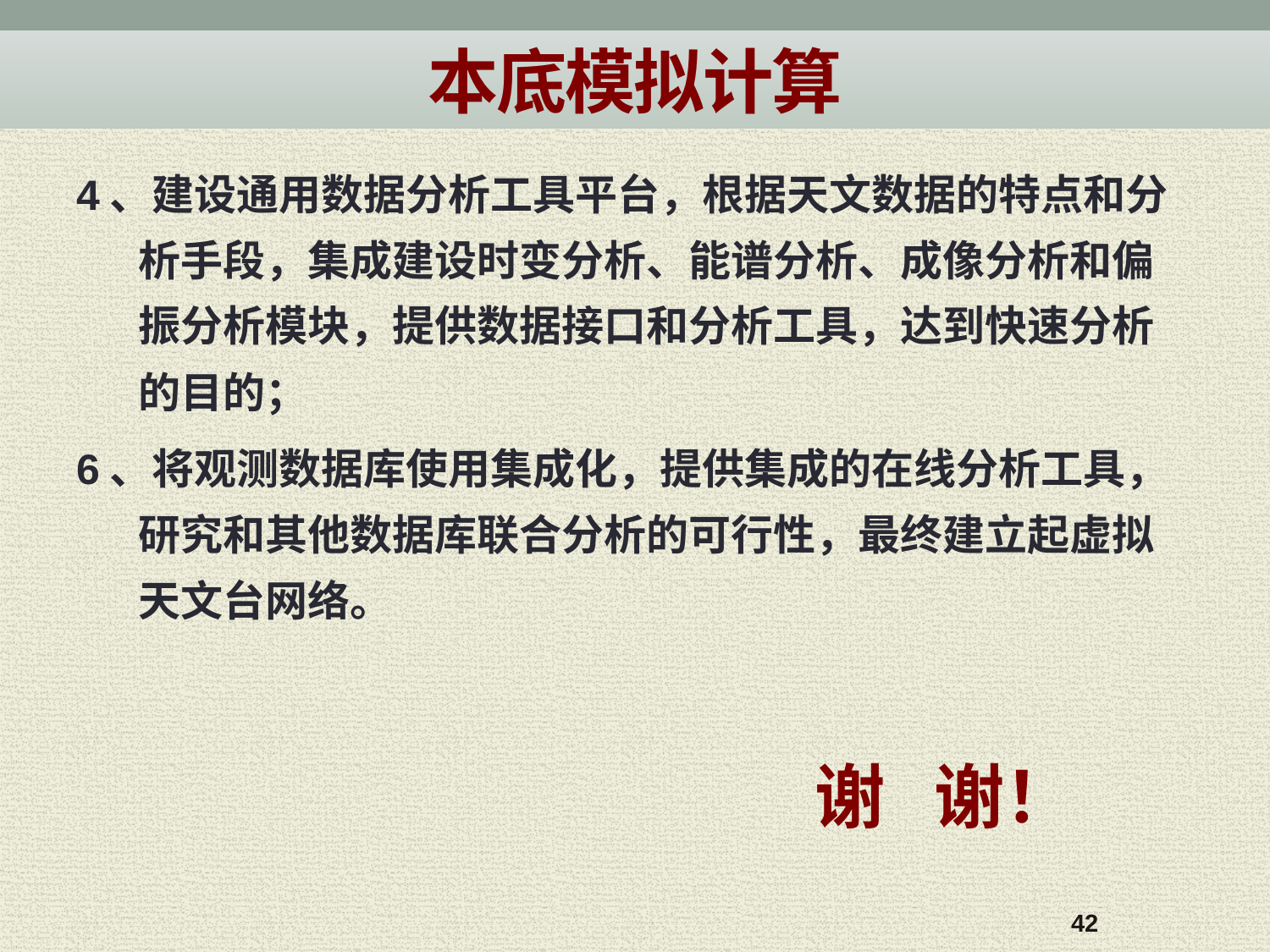

本底模拟计算
4、建设通用数据分析工具平台，根据天文数据的特点和分析手段，集成建设时变分析、能谱分析、成像分析和偏振分析模块，提供数据接口和分析工具，达到快速分析的目的；
6、将观测数据库使用集成化，提供集成的在线分析工具，研究和其他数据库联合分析的可行性，最终建立起虚拟天文台网络。
谢   谢！
42